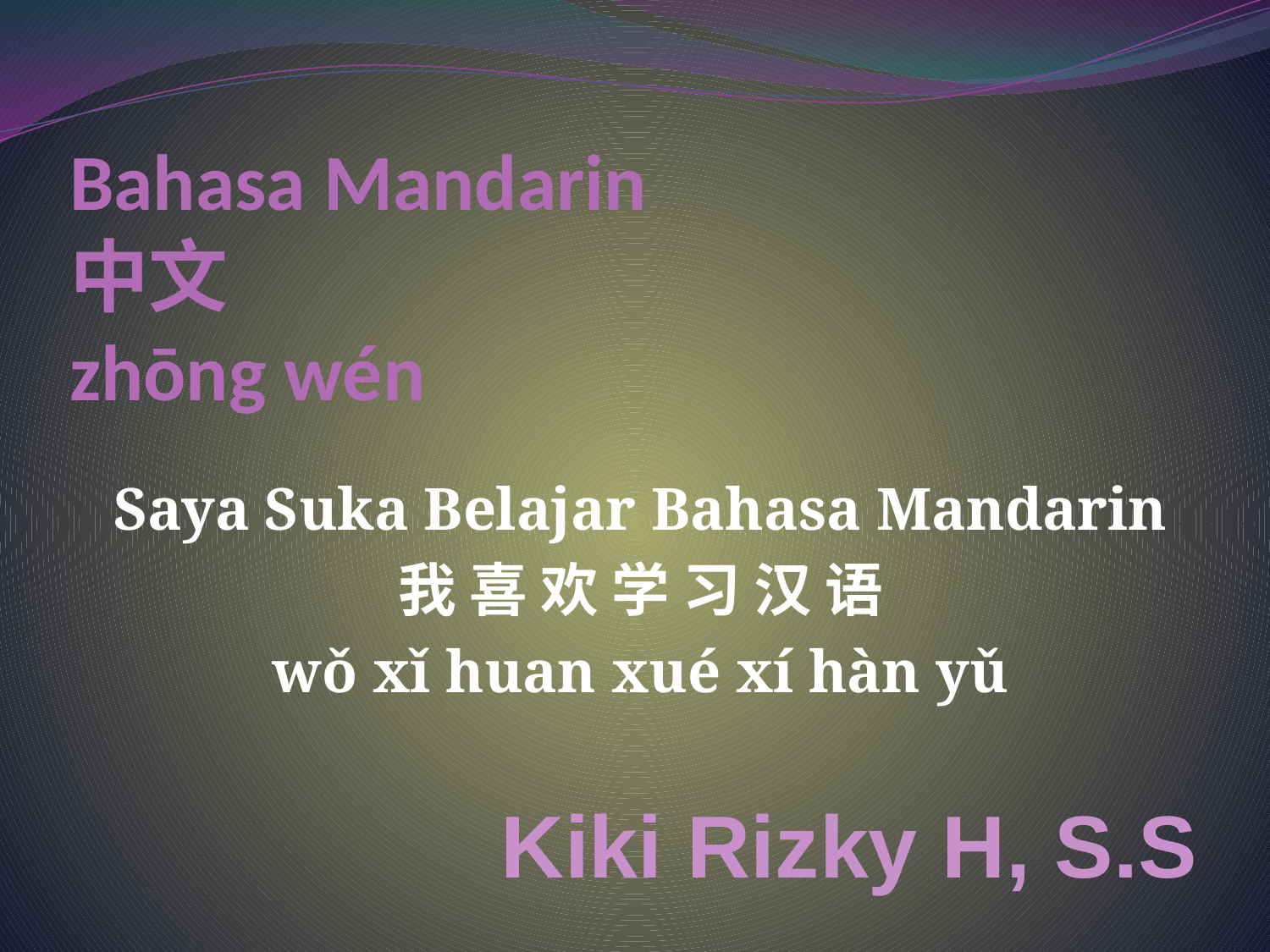

# Bahasa Mandarin 中文 zhōng wén
Saya Suka Belajar Bahasa Mandarin
我 喜 欢 学 习 汉 语
wǒ xǐ huan xué xí hàn yǔ
Kiki Rizky H, S.S